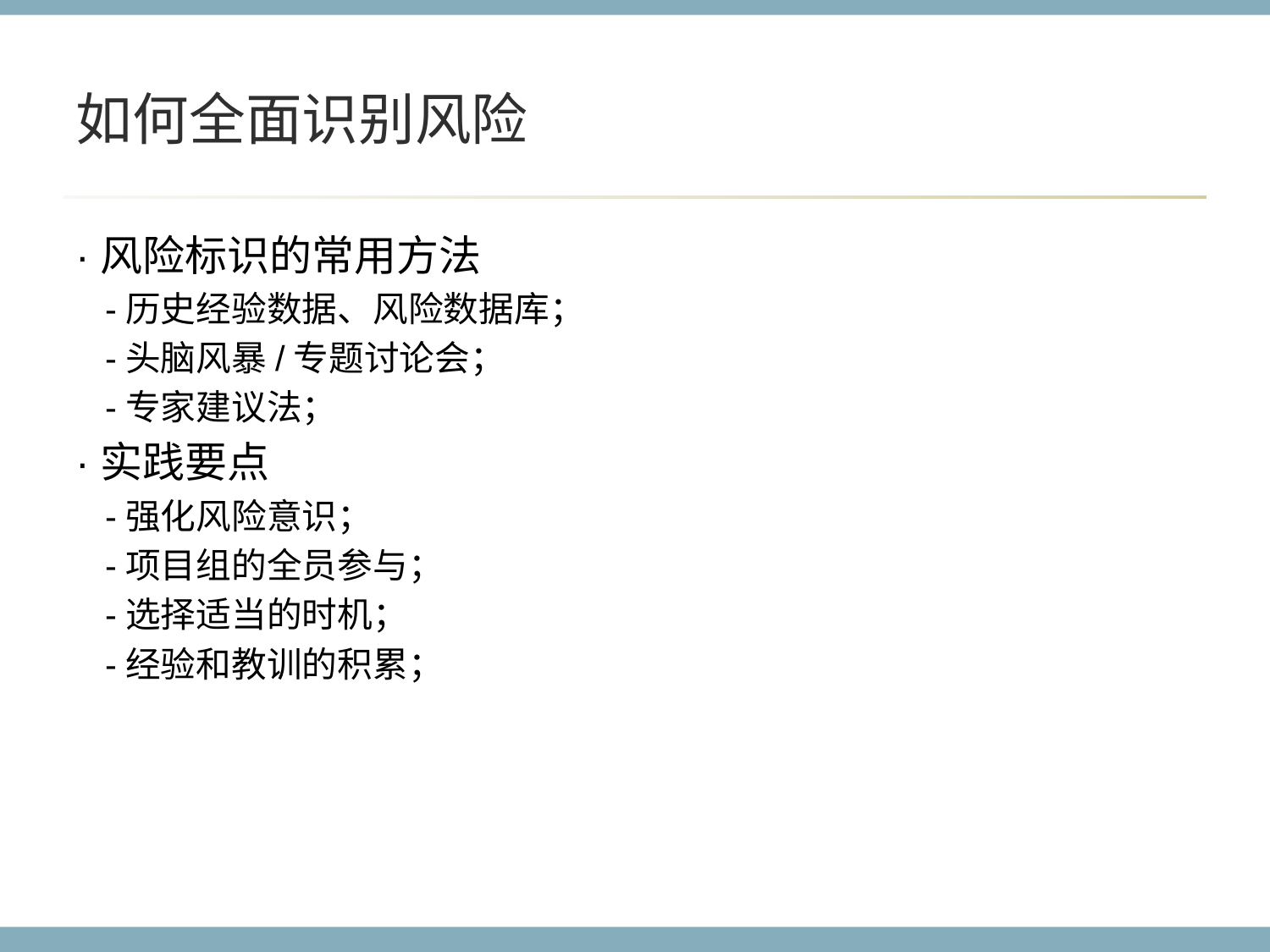

# 如何全面识别风险
·风险标识的常用方法
   -历史经验数据、风险数据库；
   -头脑风暴/专题讨论会；
   -专家建议法；
·实践要点
   -强化风险意识；
   -项目组的全员参与；
   -选择适当的时机；
   -经验和教训的积累；